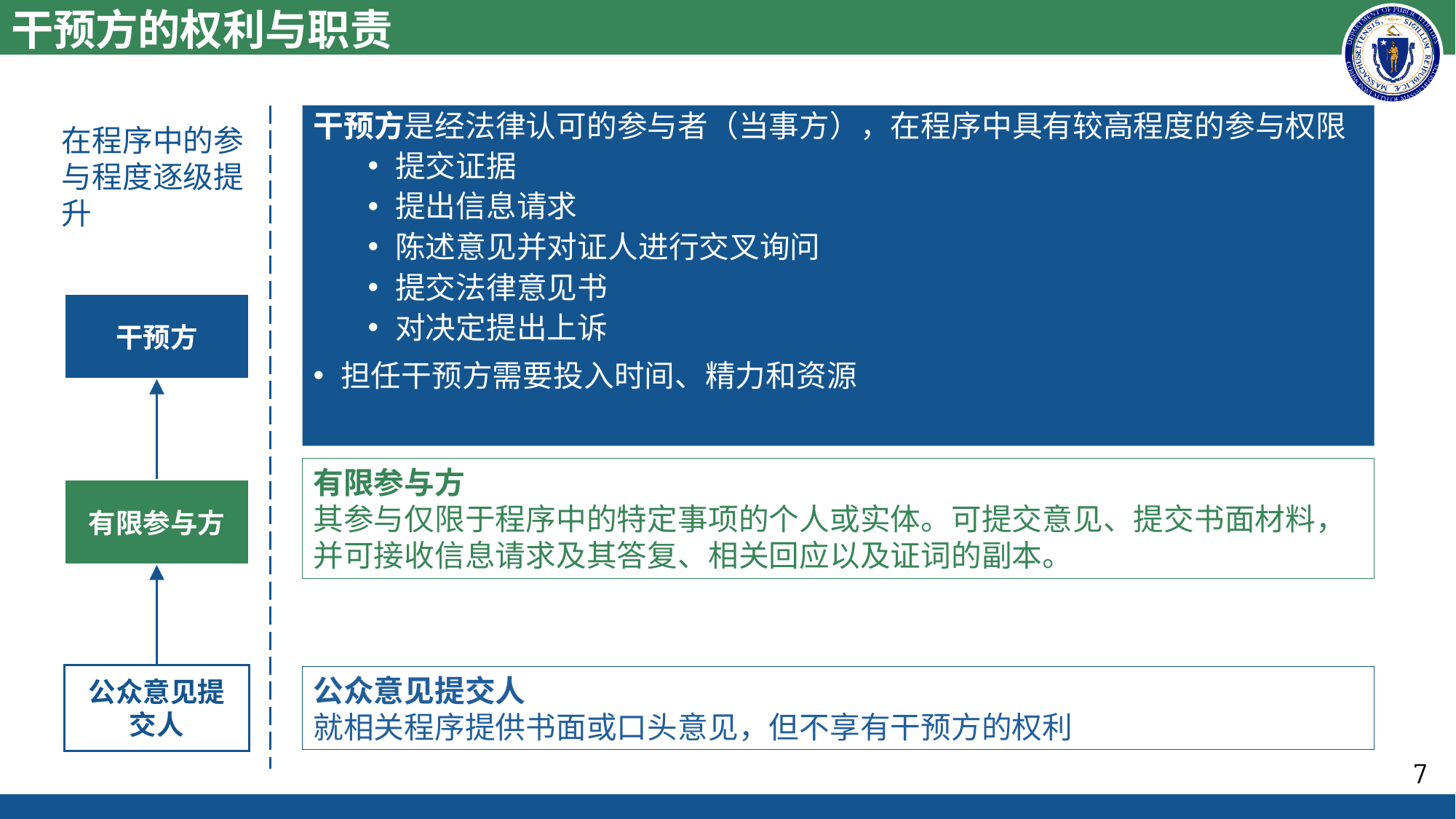

# 干预方的权利与职责
干预方是经法律认可的参与者（当事方），在程序中具有较高程度的参与权限
提交证据
提出信息请求
陈述意见并对证人进行交叉询问
提交法律意见书
对决定提出上诉
担任干预方需要投入时间、精力和资源
在程序中的参与程度逐级提升
干预方
有限参与方
其参与仅限于程序中的特定事项的个人或实体。可提交意见、提交书面材料，并可接收信息请求及其答复、相关回应以及证词的副本。
有限参与方
公众意见提交人
公众意见提交人
就相关程序提供书面或口头意见，但不享有干预方的权利
7